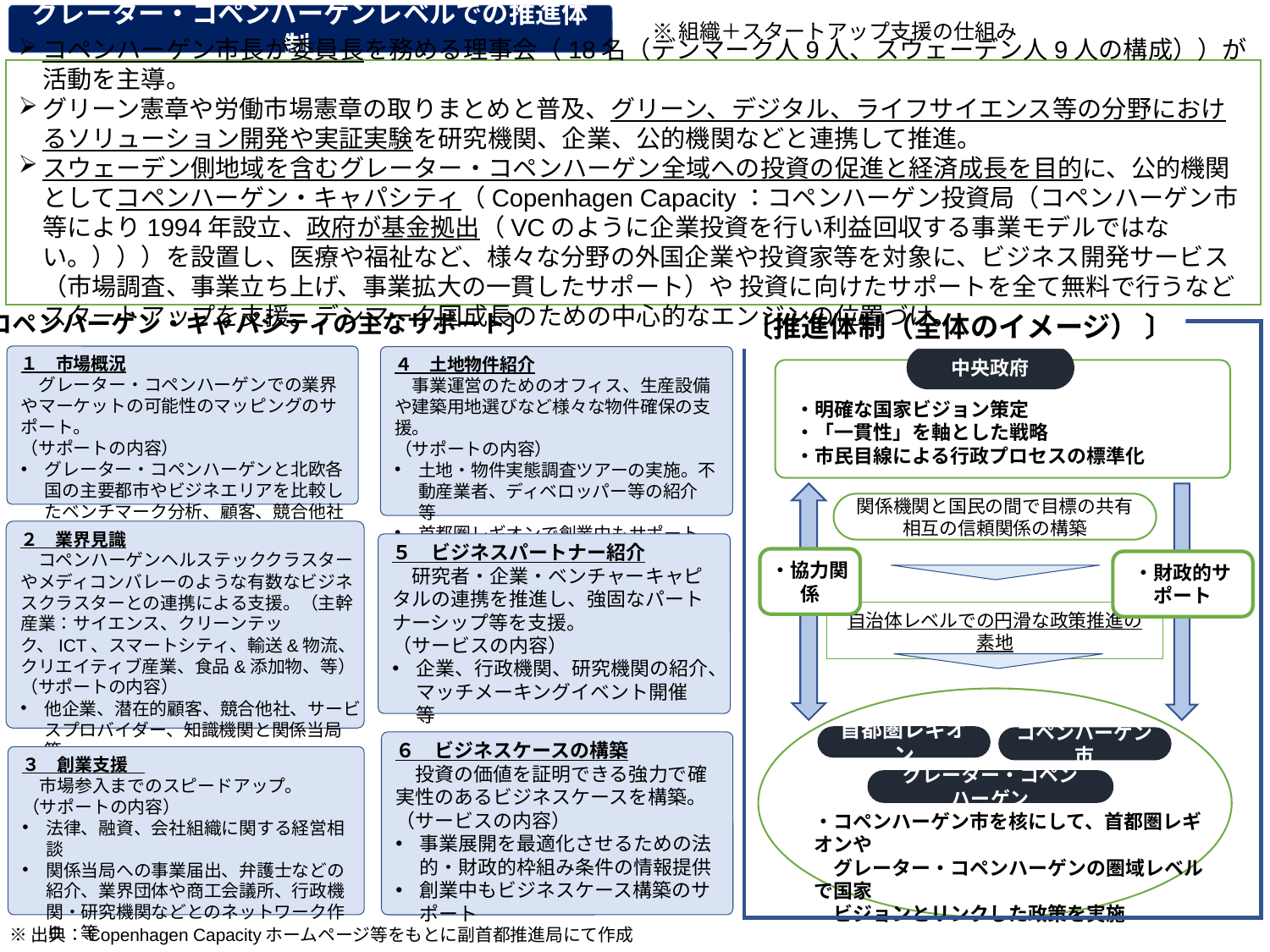

グレーター・コペンハーゲンレベルでの推進体制
※組織＋スタートアップ支援の仕組み
コペンハーゲン市長が委員長を務める理事会（18名（デンマーク人9人、スウェーデン人9人の構成））が活動を主導。
グリーン憲章や労働市場憲章の取りまとめと普及、グリーン、デジタル、ライフサイエンス等の分野におけるソリューション開発や実証実験を研究機関、企業、公的機関などと連携して推進。
スウェーデン側地域を含むグレーター・コペンハーゲン全域への投資の促進と経済成長を目的に、公的機関としてコペンハーゲン・キャパシティ（Copenhagen Capacity：コペンハーゲン投資局（コペンハーゲン市等により1994年設立、政府が基金拠出（VCのように企業投資を行い利益回収する事業モデルではない。）））を設置し、医療や福祉など、様々な分野の外国企業や投資家等を対象に、ビジネス開発サービス（市場調査、事業立ち上げ、事業拡大の一貫したサポート）や 投資に向けたサポートを全て無料で行うなどスタートアップを支援。デンマーク国成長のための中心的なエンジンの位置づけ。
〔コペンハーゲン・キャパシティの主なサポート〕
〔推進体制（全体のイメージ） 〕

中央政府
１　市場概況
　グレーター・コペンハーゲンでの業界やマーケットの可能性のマッピングのサポート。
（サポートの内容）
グレーター・コペンハーゲンと北欧各国の主要都市やビジネエリアを比較したベンチマーク分析、顧客、競合他社のマッピング　等
４　土地物件紹介
　事業運営のためのオフィス、生産設備や建築用地選びなど様々な物件確保の支援。
（サポートの内容）
土地・物件実態調査ツアーの実施。不動産業者、ディベロッパー等の紹介　等
首都圏レギオンで創業中もサポート

・明確な国家ビジョン策定
・「一貫性」を軸とした戦略
・市民目線による行政プロセスの標準化

関係機関と国民の間で目標の共有
相互の信頼関係の構築
２　業界見識
　コペンハーゲンヘルステッククラスターやメディコンバレーのような有数なビジネスクラスターとの連携による支援。（主幹産業：サイエンス、クリーンテック、ICT、スマートシティ、輸送&物流、クリエイティブ産業、食品&添加物、等）
（サポートの内容）
他企業、潜在的顧客、競合他社、サービスプロバイダー、知識機関と関係当局　等
５　ビジネスパートナー紹介
　研究者・企業・ベンチャーキャピタルの連携を推進し、強固なパートナーシップ等を支援。
（サービスの内容）
企業、行政機関、研究機関の紹介、マッチメーキングイベント開催　等
・協力関係
・財政的サポート

自治体レベルでの円滑な政策推進の素地

首都圏レギオン
コペンハーゲン市
６　ビジネスケースの構築
　投資の価値を証明できる強力で確実性のあるビジネスケースを構築。
（サービスの内容）
事業展開を最適化させるための法的・財政的枠組み条件の情報提供
創業中もビジネスケース構築のサポート
３　創業支援
　市場参入までのスピードアップ。
（サポートの内容）
法律、融資、会社組織に関する経営相談
関係当局への事業届出、弁護士などの紹介、業界団体や商工会議所、行政機関・研究機関などとのネットワーク作り　等
グレーター・コペンハーゲン
・コペンハーゲン市を核にして、首都圏レギオンや
　グレーター・コペンハーゲンの圏域レベルで国家
　ビジョンとリンクした政策を実施
※出典：Copenhagen Capacityホームページ等をもとに副首都推進局にて作成